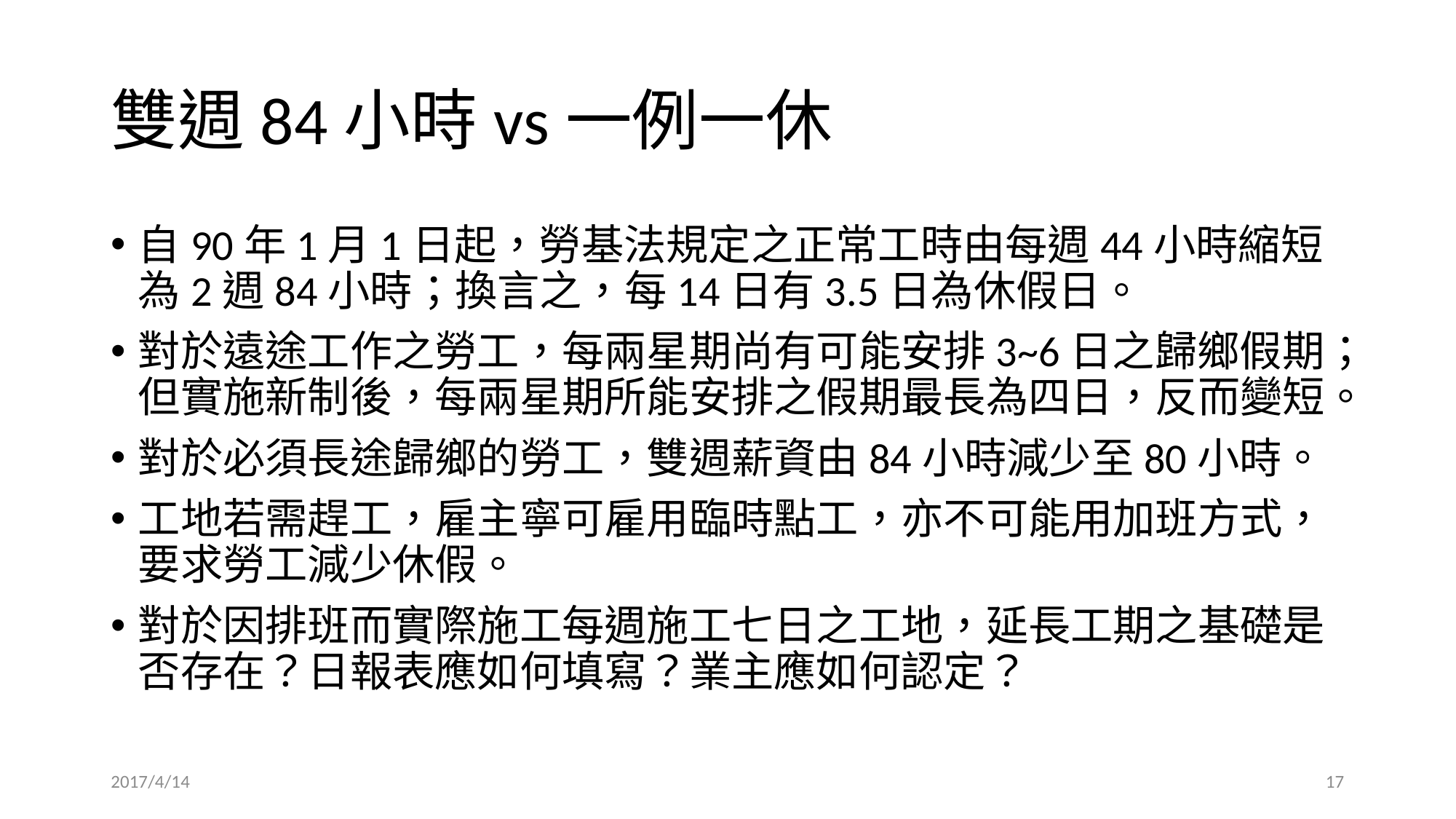

# 雙週84小時vs一例一休
自90年1月1日起，勞基法規定之正常工時由每週44小時縮短為2週84小時；換言之，每14日有3.5日為休假日。
對於遠途工作之勞工，每兩星期尚有可能安排3~6日之歸鄉假期；但實施新制後，每兩星期所能安排之假期最長為四日，反而變短。
對於必須長途歸鄉的勞工，雙週薪資由84小時減少至80小時。
工地若需趕工，雇主寧可雇用臨時點工，亦不可能用加班方式，要求勞工減少休假。
對於因排班而實際施工每週施工七日之工地，延長工期之基礎是否存在？日報表應如何填寫？業主應如何認定？

2017/4/14

17